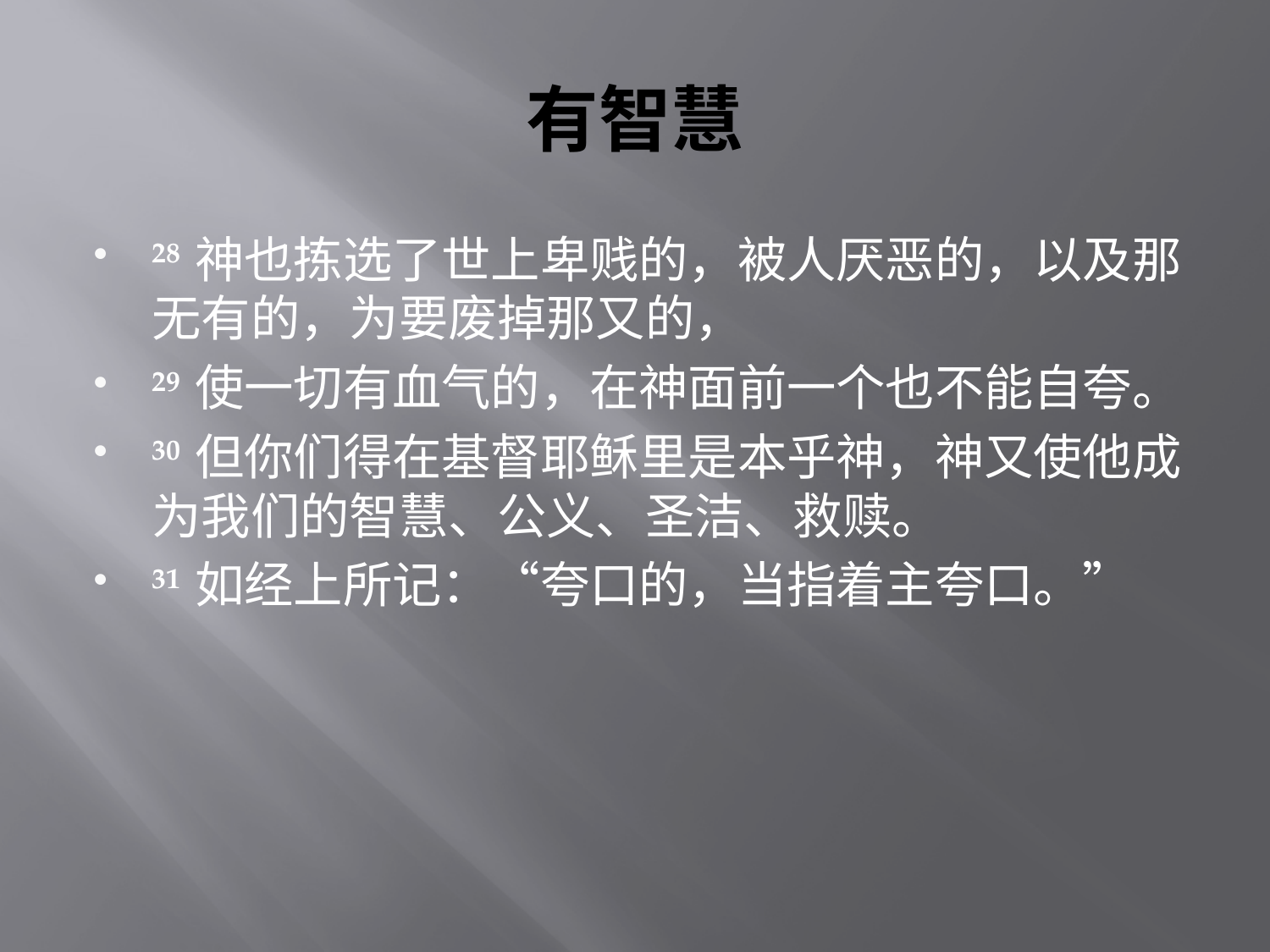

# 有智慧
28 神也拣选了世上卑贱的，被人厌恶的，以及那无有的，为要废掉那又的，
29 使一切有血气的，在神面前一个也不能自夸。
30 但你们得在基督耶稣里是本乎神，神又使他成为我们的智慧、公义、圣洁、救赎。
31 如经上所记：“夸口的，当指着主夸口。”